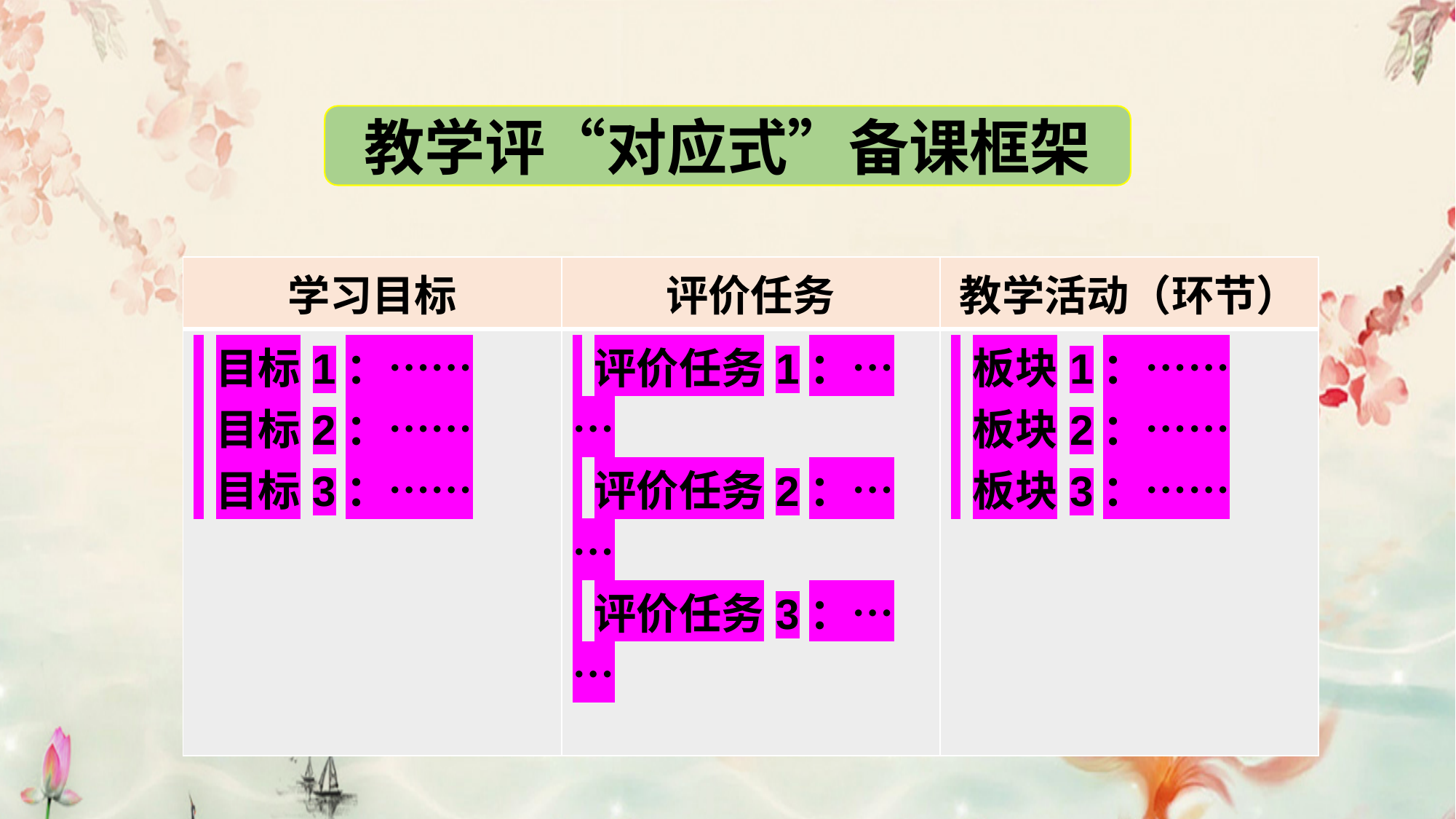

教学评“对应式”备课框架
| 学习目标 | 评价任务 | 教学活动（环节） |
| --- | --- | --- |
| 目标1：…… 目标2：…… 目标3：…… | 评价任务1：…… 评价任务2：…… 评价任务3：…… | 板块1：…… 板块2：…… 板块3：…… |